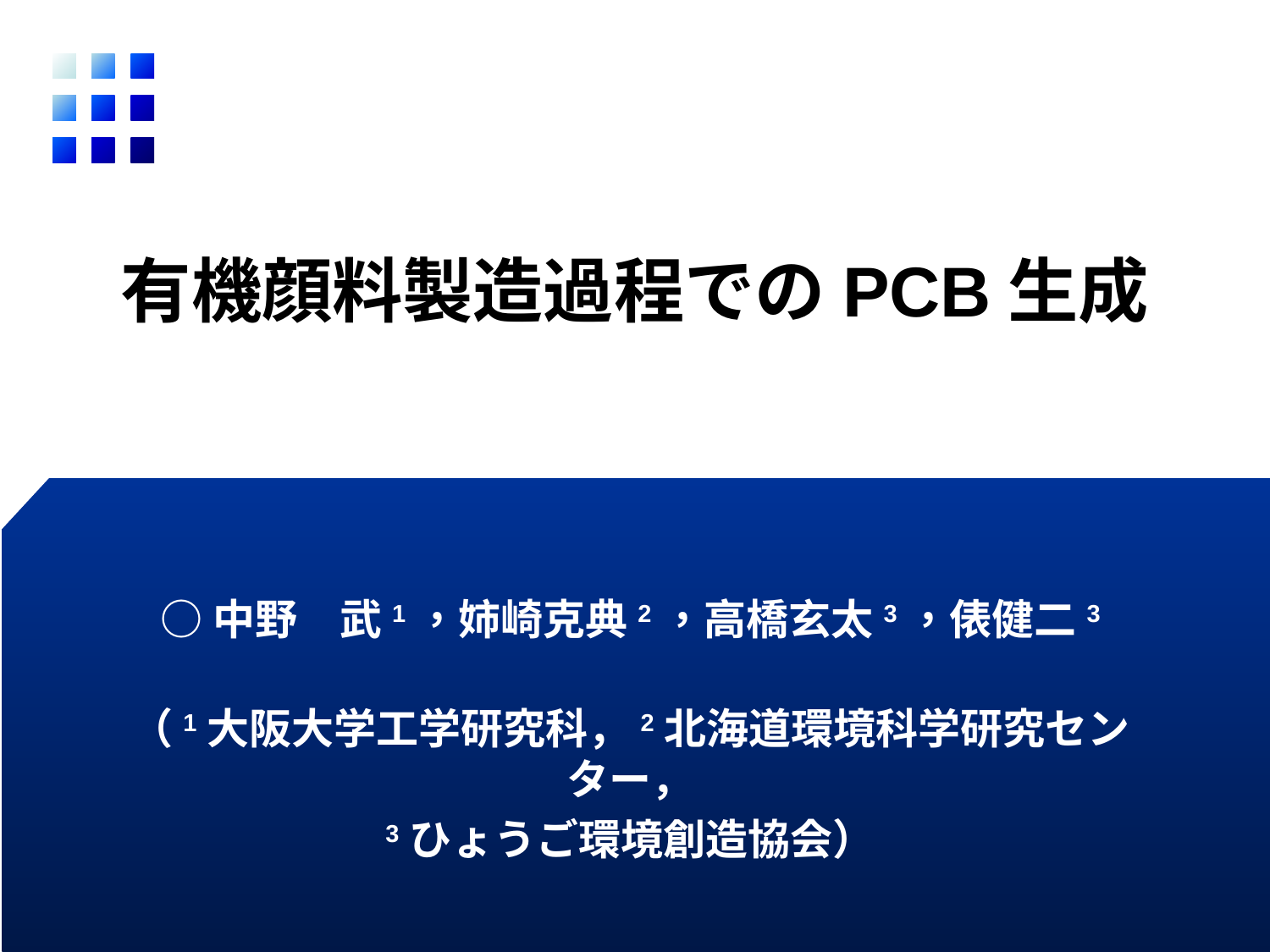

# 有機顔料製造過程でのPCB生成
○中野　武1，姉崎克典2，高橋玄太3，俵健二3
（1大阪大学工学研究科，2北海道環境科学研究センター，
3ひょうご環境創造協会）